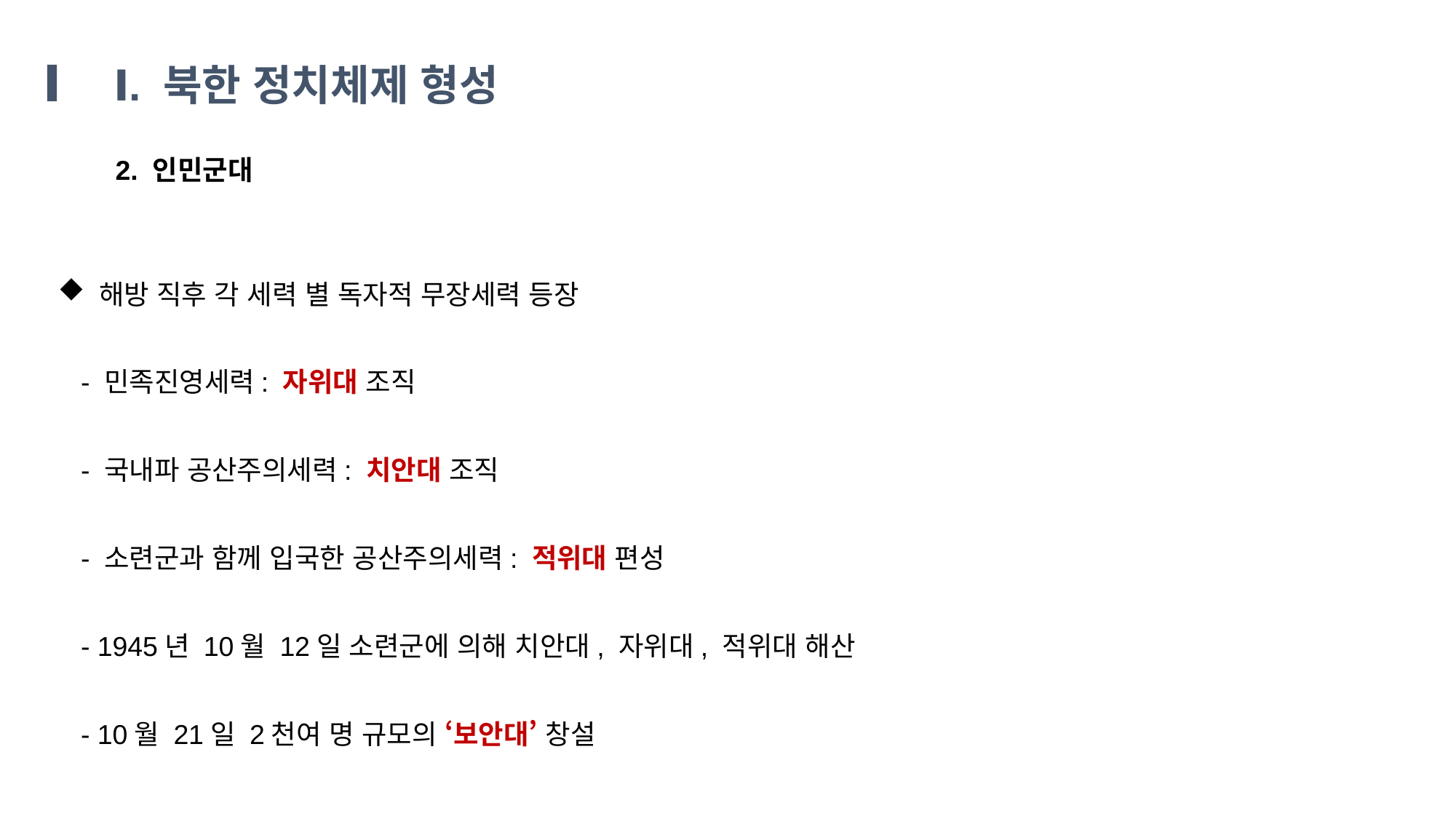

Ⅰ. 북한 정치체제 형성

2. 인민군대
해방 직후 각 세력 별 독자적 무장세력 등장
   - 민족진영세력: 자위대 조직
   - 국내파 공산주의세력: 치안대 조직
   - 소련군과 함께 입국한 공산주의세력: 적위대 편성
   - 1945년 10월 12일 소련군에 의해 치안대, 자위대, 적위대 해산
   - 10월 21일 2천여 명 규모의 ‘보안대’ 창설